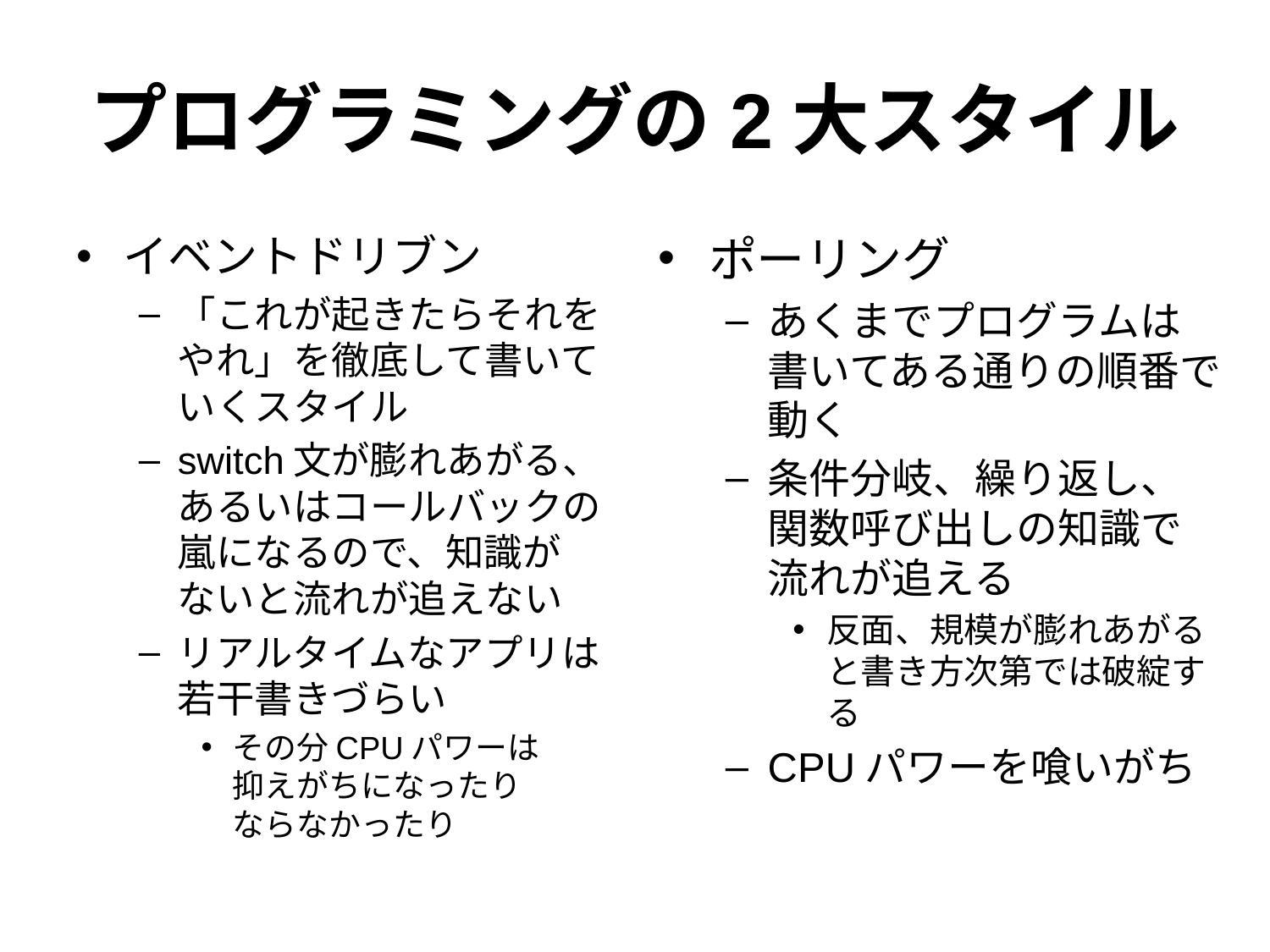

# プログラミングの2大スタイル
イベントドリブン
「これが起きたらそれをやれ」を徹底して書いていくスタイル
switch文が膨れあがる、あるいはコールバックの嵐になるので、知識が
ないと流れが追えない
リアルタイムなアプリは若干書きづらい
その分CPUパワーは
抑えがちになったり
ならなかったり

ポーリング
あくまでプログラムは
書いてある通りの順番で
動く
条件分岐、繰り返し、
関数呼び出しの知識で
流れが追える
反面、規模が膨れあがると書き方次第では破綻する
CPUパワーを喰いがち